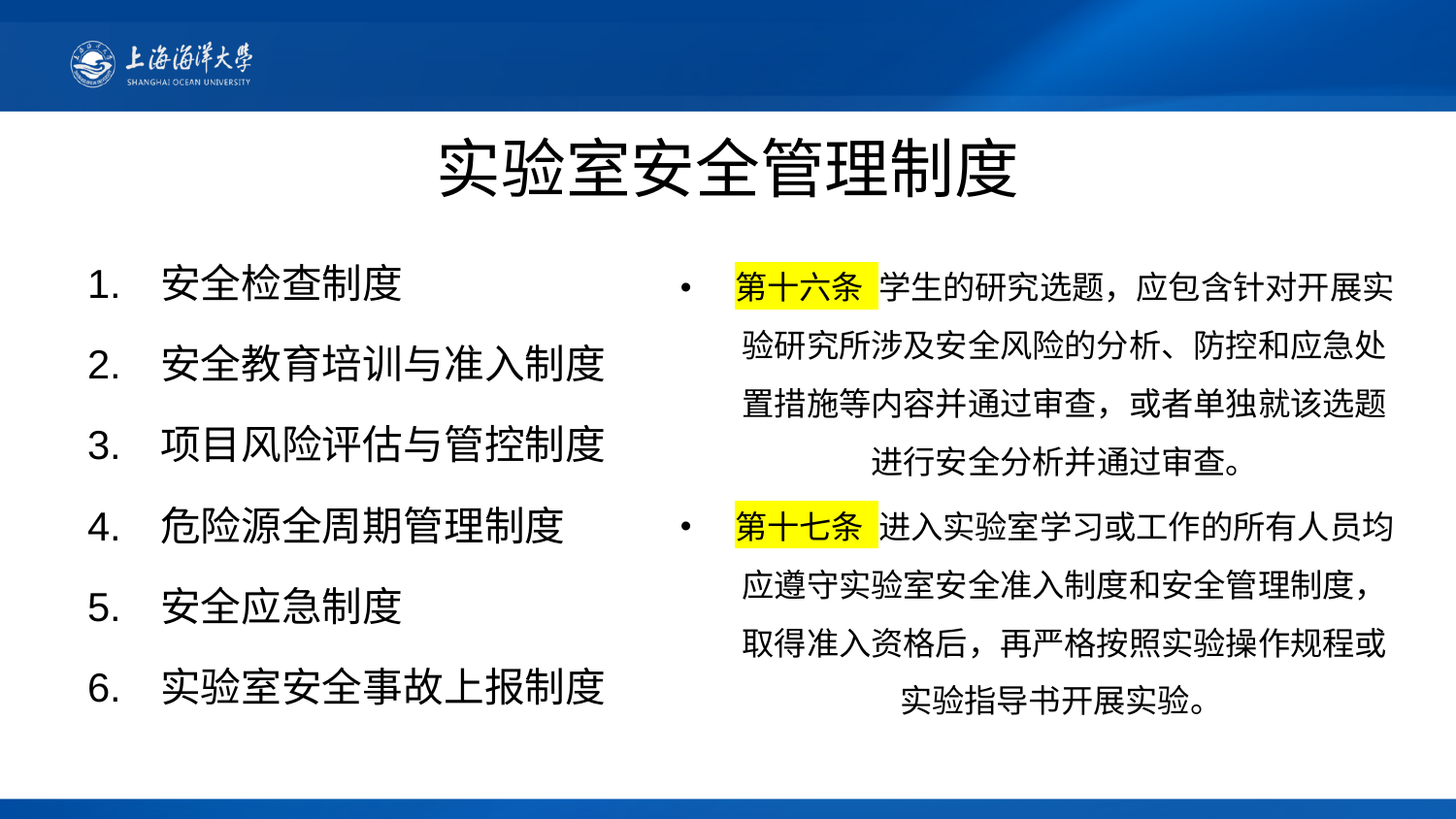

# 实验室安全管理制度
安全检查制度
安全教育培训与准入制度
项目风险评估与管控制度
危险源全周期管理制度
安全应急制度
实验室安全事故上报制度
第十六条  学生的研究选题，应包含针对开展实验研究所涉及安全风险的分析、防控和应急处置措施等内容并通过审查，或者单独就该选题进行安全分析并通过审查。
第十七条  进入实验室学习或工作的所有人员均应遵守实验室安全准入制度和安全管理制度，取得准入资格后，再严格按照实验操作规程或实验指导书开展实验。